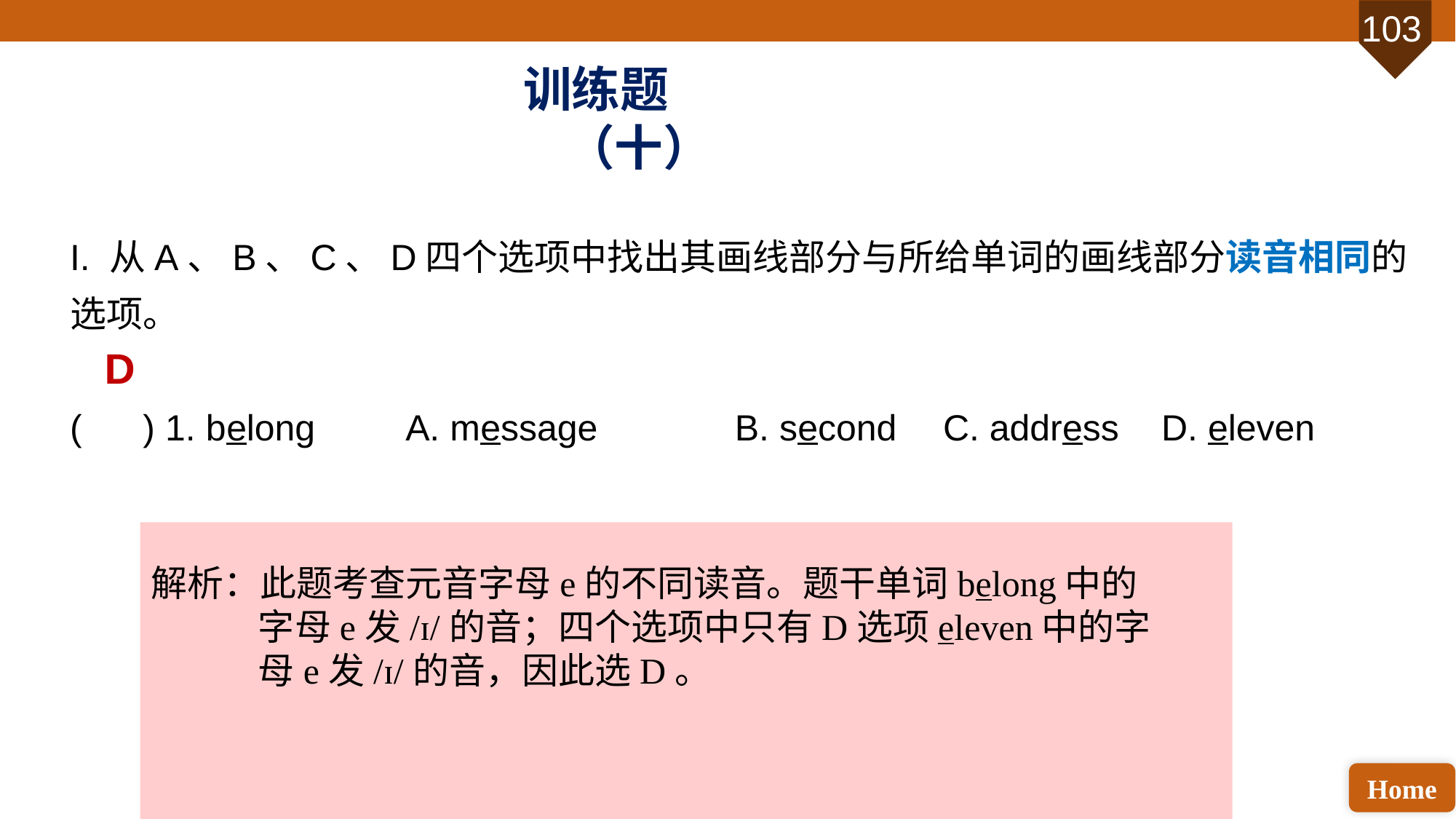

训练题（十）
I. 从A、B、C、D四个选项中找出其画线部分与所给单词的画线部分读音相同的选项。

(      ) 1. belong	 A. message		 B. second 	C. address 	D. eleven
D

解析：此题考查元音字母e的不同读音。题干单词belong中的字母e发/ɪ/的音；四个选项中只有D选项eleven中的字母e发/ɪ/的音，因此选D。